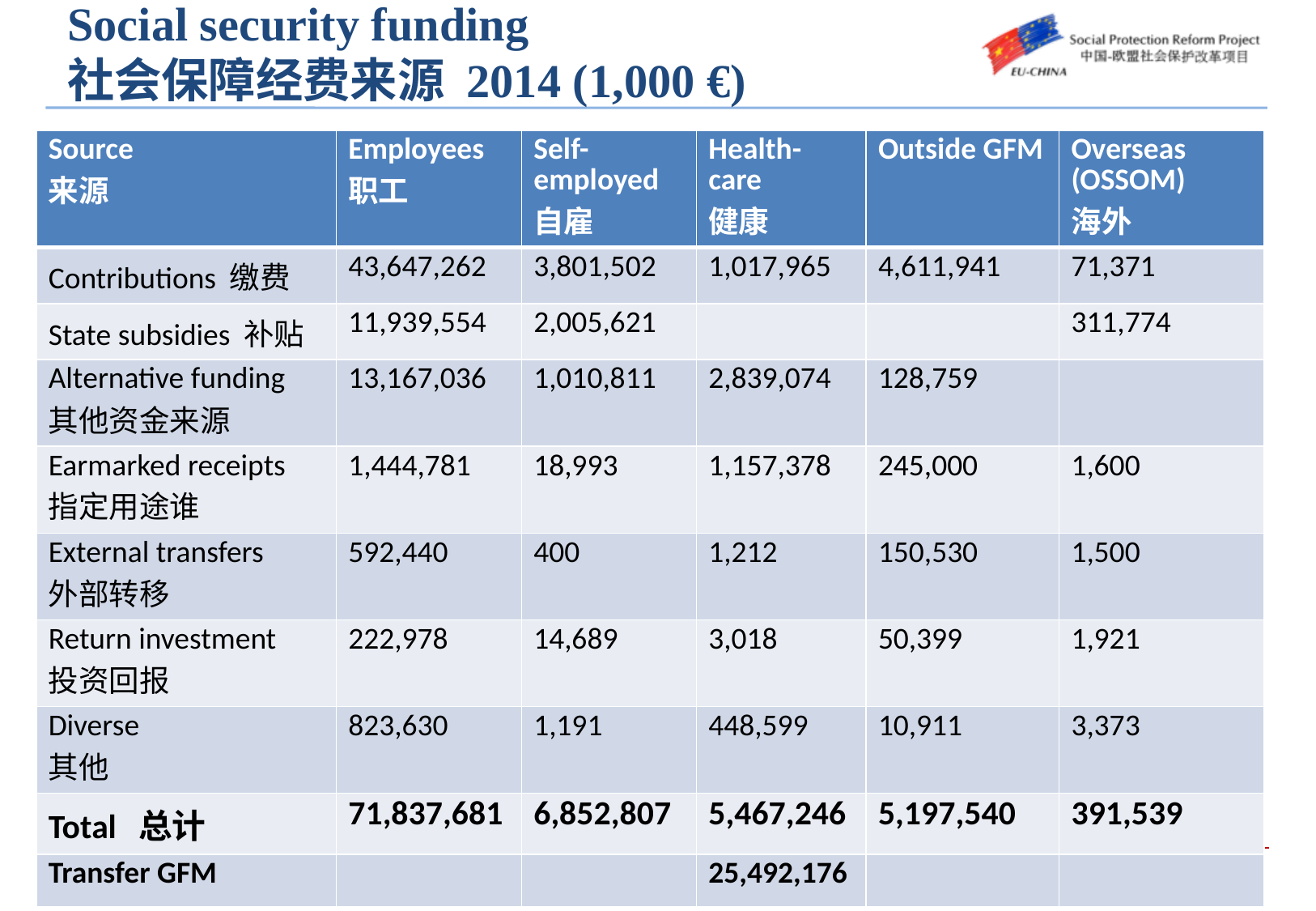

# Social security funding 社会保障经费来源 2014 (1,000 €)
| Source 来源 | Employees 职工 | Self-employed 自雇 | Health-care 健康 | Outside GFM | Overseas (OSSOM) 海外 |
| --- | --- | --- | --- | --- | --- |
| Contributions 缴费 | 43,647,262 | 3,801,502 | 1,017,965 | 4,611,941 | 71,371 |
| State subsidies 补贴 | 11,939,554 | 2,005,621 |  |  | 311,774 |
| Alternative funding 其他资金来源 | 13,167,036 | 1,010,811 | 2,839,074 | 128,759 |  |
| Earmarked receipts 指定用途谁 | 1,444,781 | 18,993 | 1,157,378 | 245,000 | 1,600 |
| External transfers 外部转移 | 592,440 | 400 | 1,212 | 150,530 | 1,500 |
| Return investment 投资回报 | 222,978 | 14,689 | 3,018 | 50,399 | 1,921 |
| Diverse 其他 | 823,630 | 1,191 | 448,599 | 10,911 | 3,373 |
| Total 总计 | 71,837,681 | 6,852,807 | 5,467,246 | 5,197,540 | 391,539 |
| Transfer GFM |  |  | 25,492,176 |  |  |